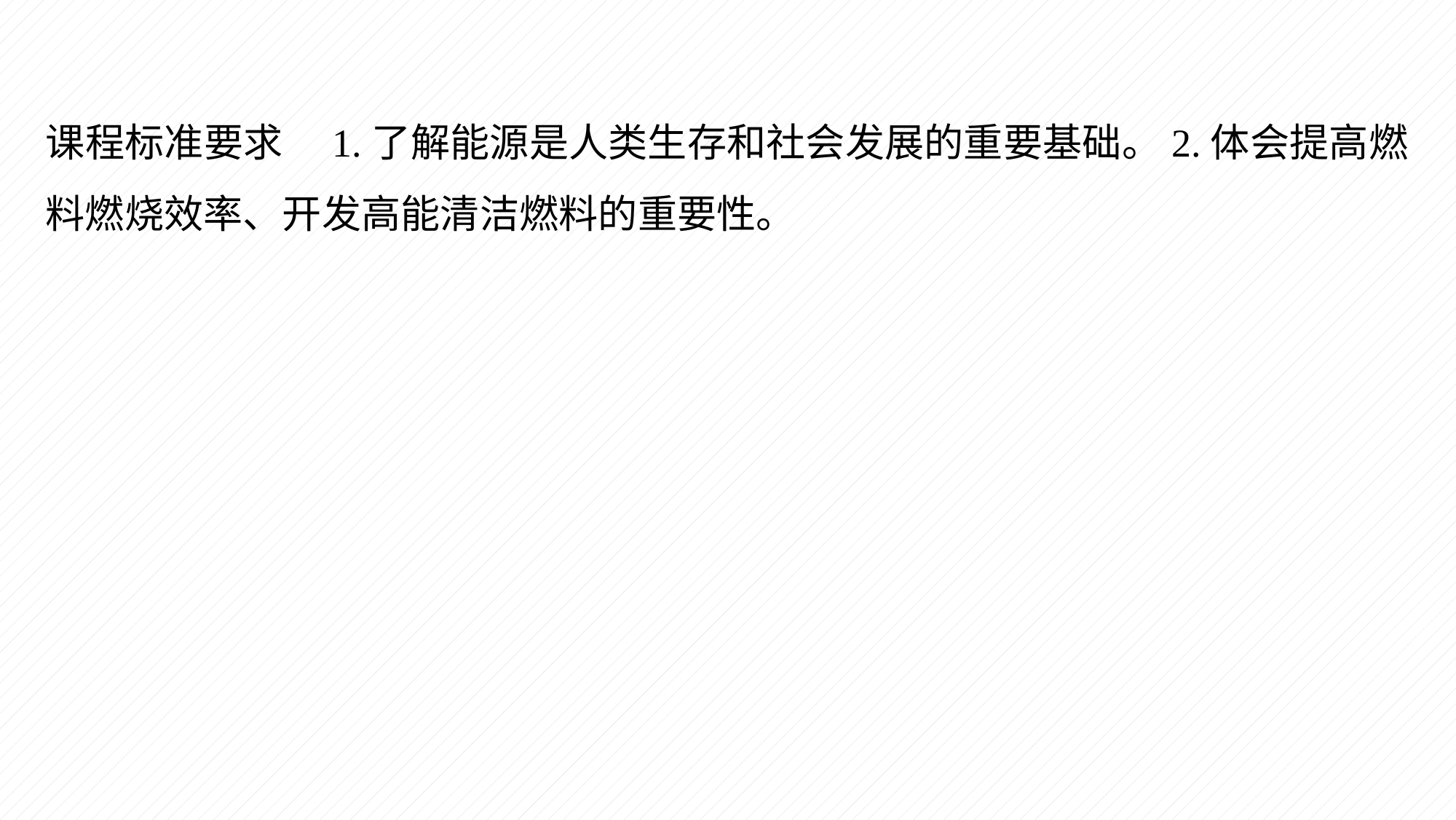

课程标准要求　1.了解能源是人类生存和社会发展的重要基础。2.体会提高燃料燃烧效率、开发高能清洁燃料的重要性。